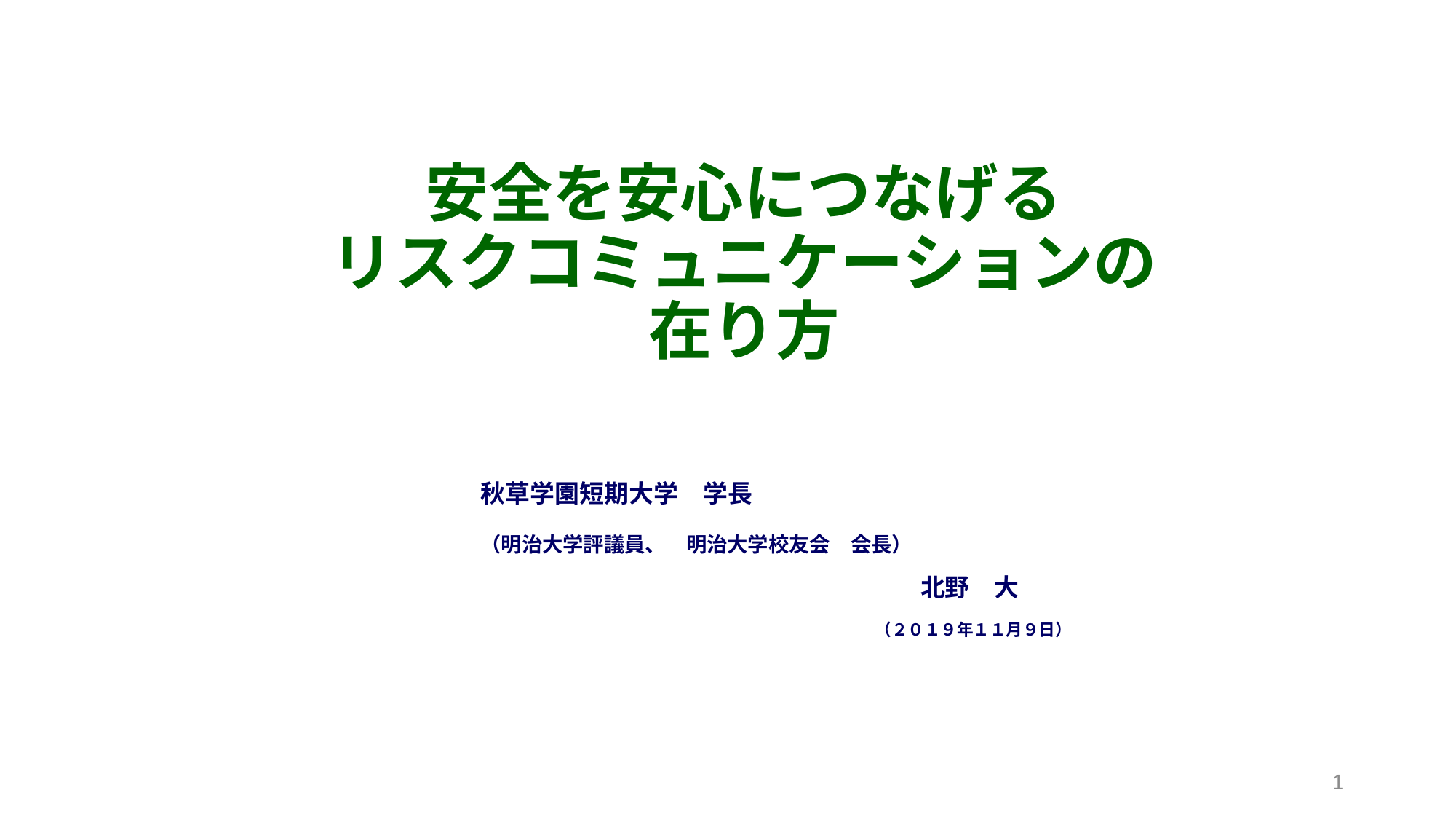

# 安全を安心につなげる リスクコミュニケーションの在り方

秋草学園短期大学　学長

（明治大学評議員、　明治大学校友会　会長）

　　　　　　　　　　　　　　　　　　　　　　　　　　　　　　　　　　　　　　　　　　　　　　　　　　　　　　　　　　　　　　北野　大

　　　　　　　　　　　　　　　　　　　　　　　　　　　　　　　　　　　　　　　　　　　　　（２０１９年１１月９日）

1